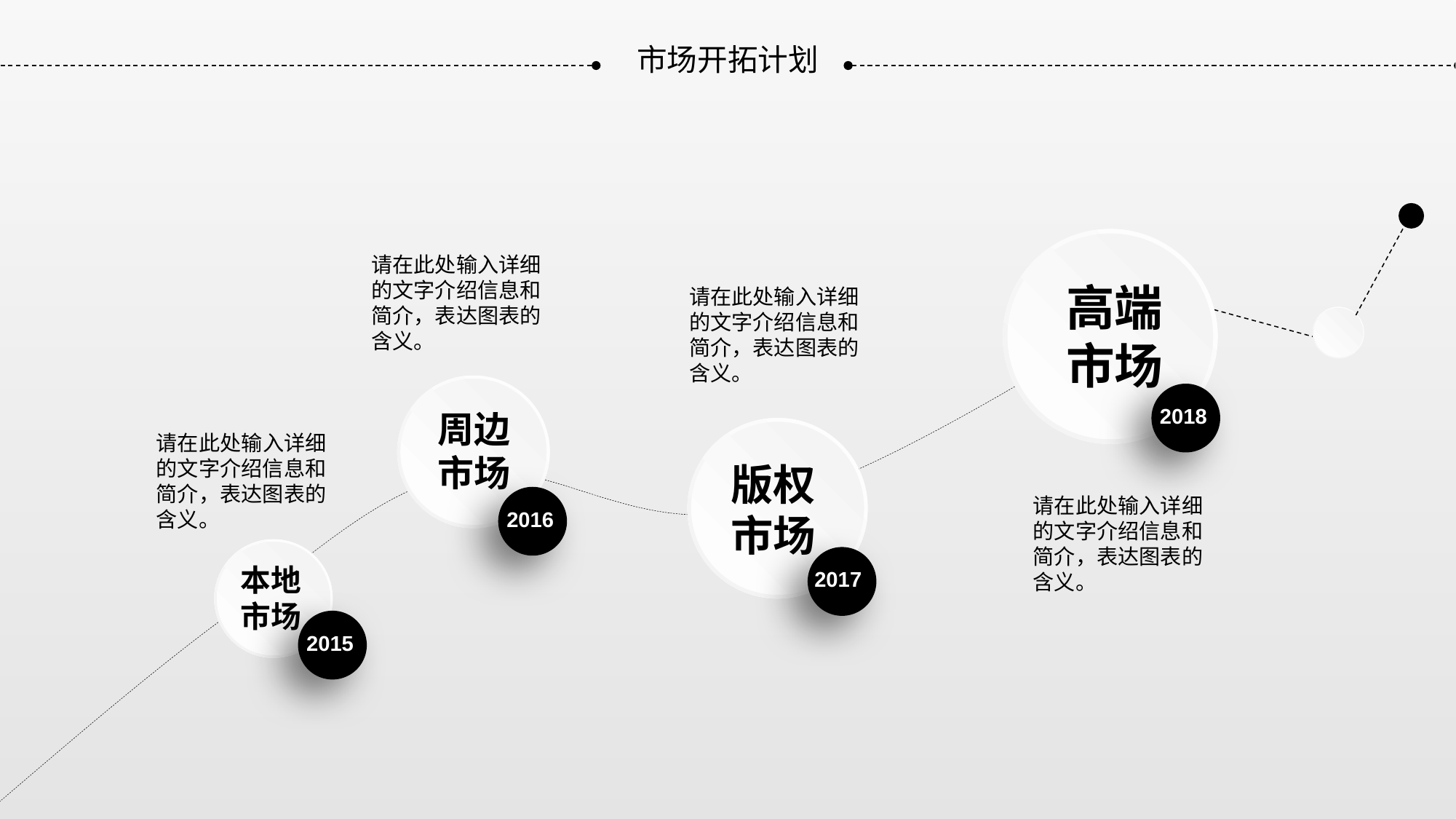

市场开拓计划

请在此处输入详细的文字介绍信息和简介，表达图表的含义。
高端
市场
请在此处输入详细的文字介绍信息和简介，表达图表的含义。

2018
周边
市场

请在此处输入详细的文字介绍信息和简介，表达图表的含义。
版权
市场

请在此处输入详细的文字介绍信息和简介，表达图表的含义。
2016

本地
市场
2017

2015